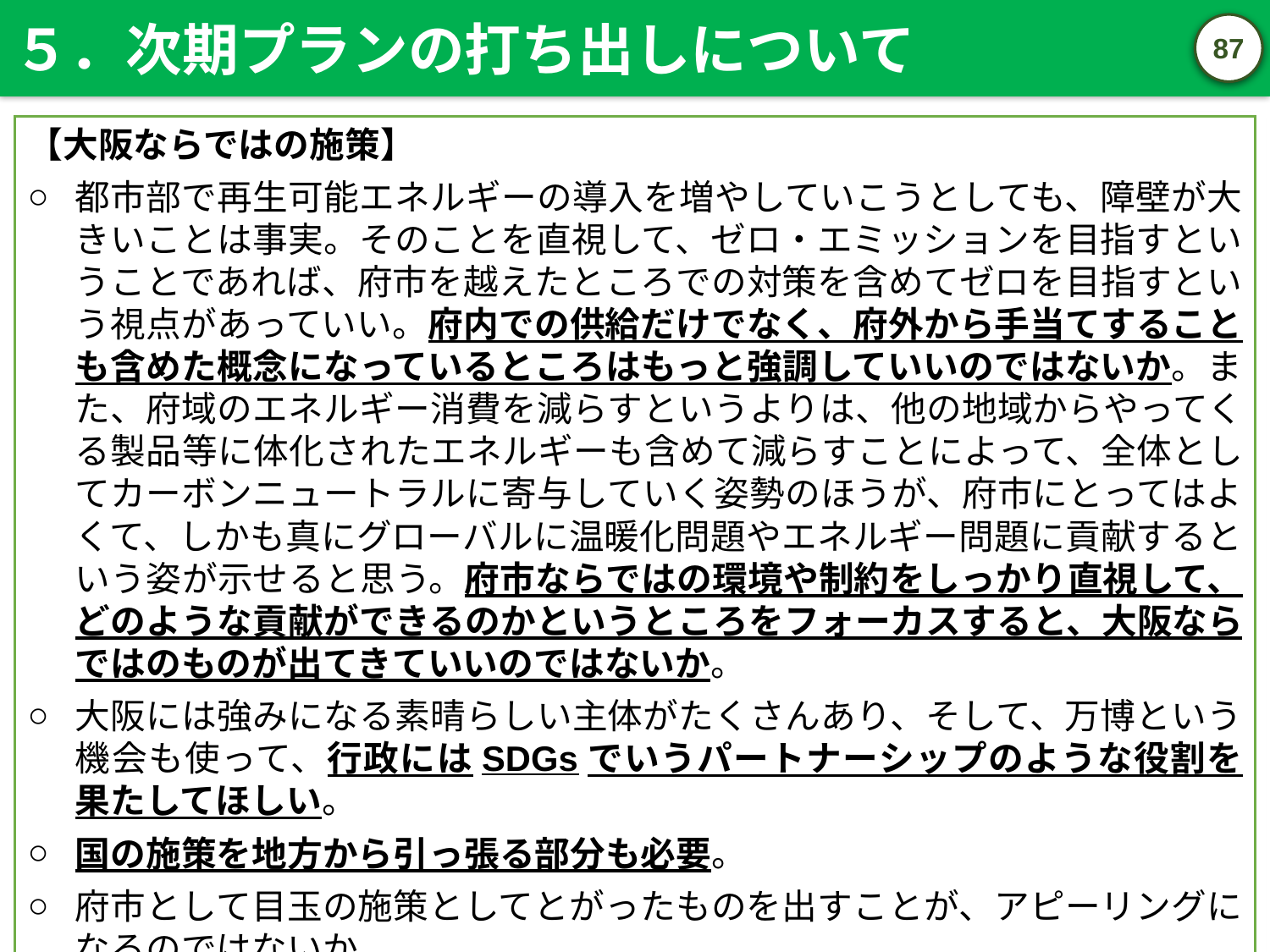

５．次期プランの打ち出しについて
87
【大阪ならではの施策】
都市部で再生可能エネルギーの導入を増やしていこうとしても、障壁が大きいことは事実。そのことを直視して、ゼロ・エミッションを目指すということであれば、府市を越えたところでの対策を含めてゼロを目指すという視点があっていい。府内での供給だけでなく、府外から手当てすることも含めた概念になっているところはもっと強調していいのではないか。また、府域のエネルギー消費を減らすというよりは、他の地域からやってくる製品等に体化されたエネルギーも含めて減らすことによって、全体としてカーボンニュートラルに寄与していく姿勢のほうが、府市にとってはよくて、しかも真にグローバルに温暖化問題やエネルギー問題に貢献するという姿が示せると思う。府市ならではの環境や制約をしっかり直視して、どのような貢献ができるのかというところをフォーカスすると、大阪ならではのものが出てきていいのではないか。
大阪には強みになる素晴らしい主体がたくさんあり、そして、万博という機会も使って、行政にはSDGsでいうパートナーシップのような役割を果たしてほしい。
国の施策を地方から引っ張る部分も必要。
府市として目玉の施策としてとがったものを出すことが、アピーリングになるのではないか。